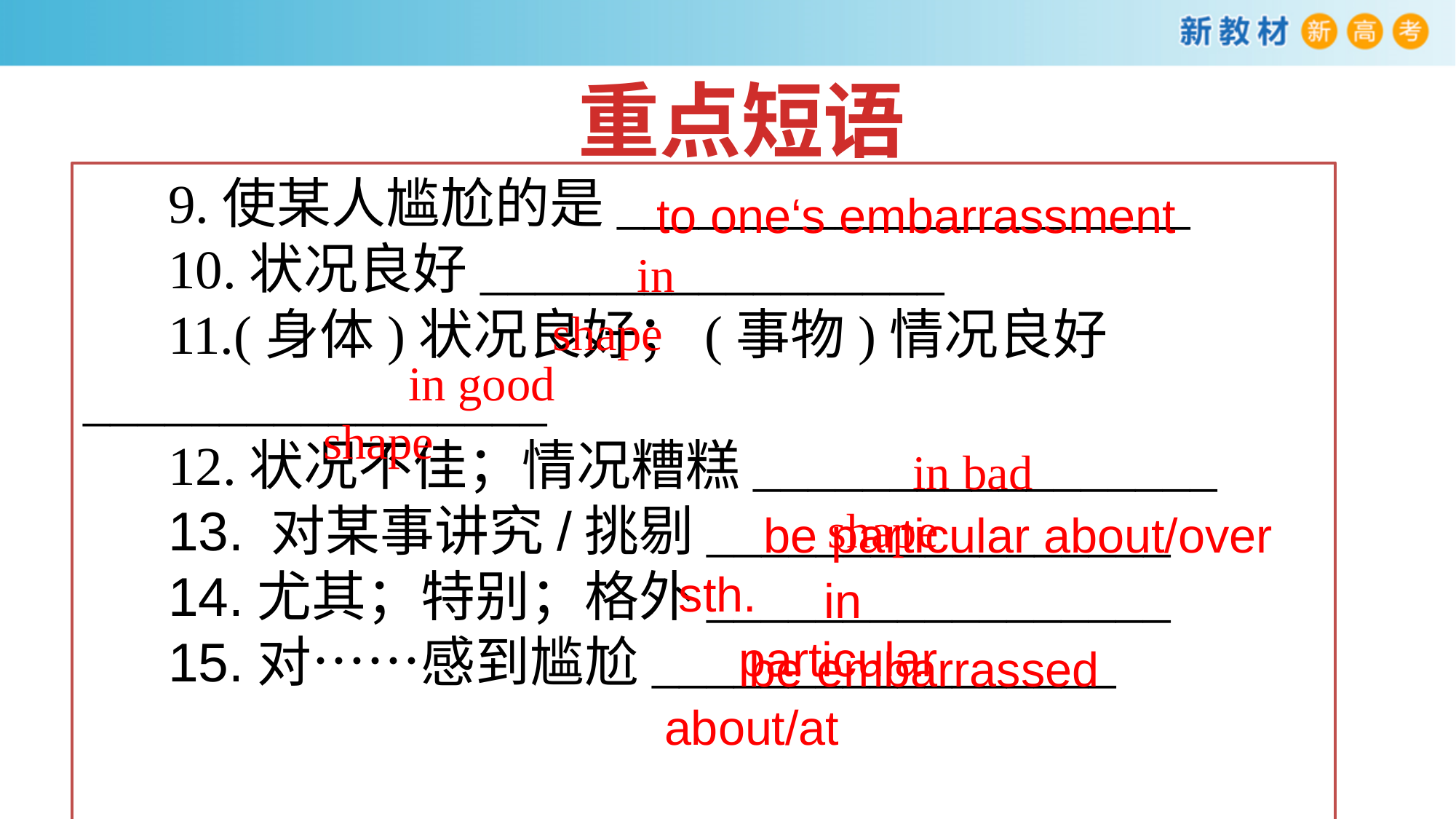

重点短语
9.使某人尴尬的是_____________________
10.状况良好_________________
11.(身体)状况良好；(事物)情况良好_________________
12.状况不佳；情况糟糕_________________
13. 对某事讲究/挑剔_________________
14.尤其；特别；格外_________________
15.对……感到尴尬_________________

 to one‘s embarrassment
in shape
in good shape
in bad shape
be particular about/over sth.
in particular
be embarrassed about/at